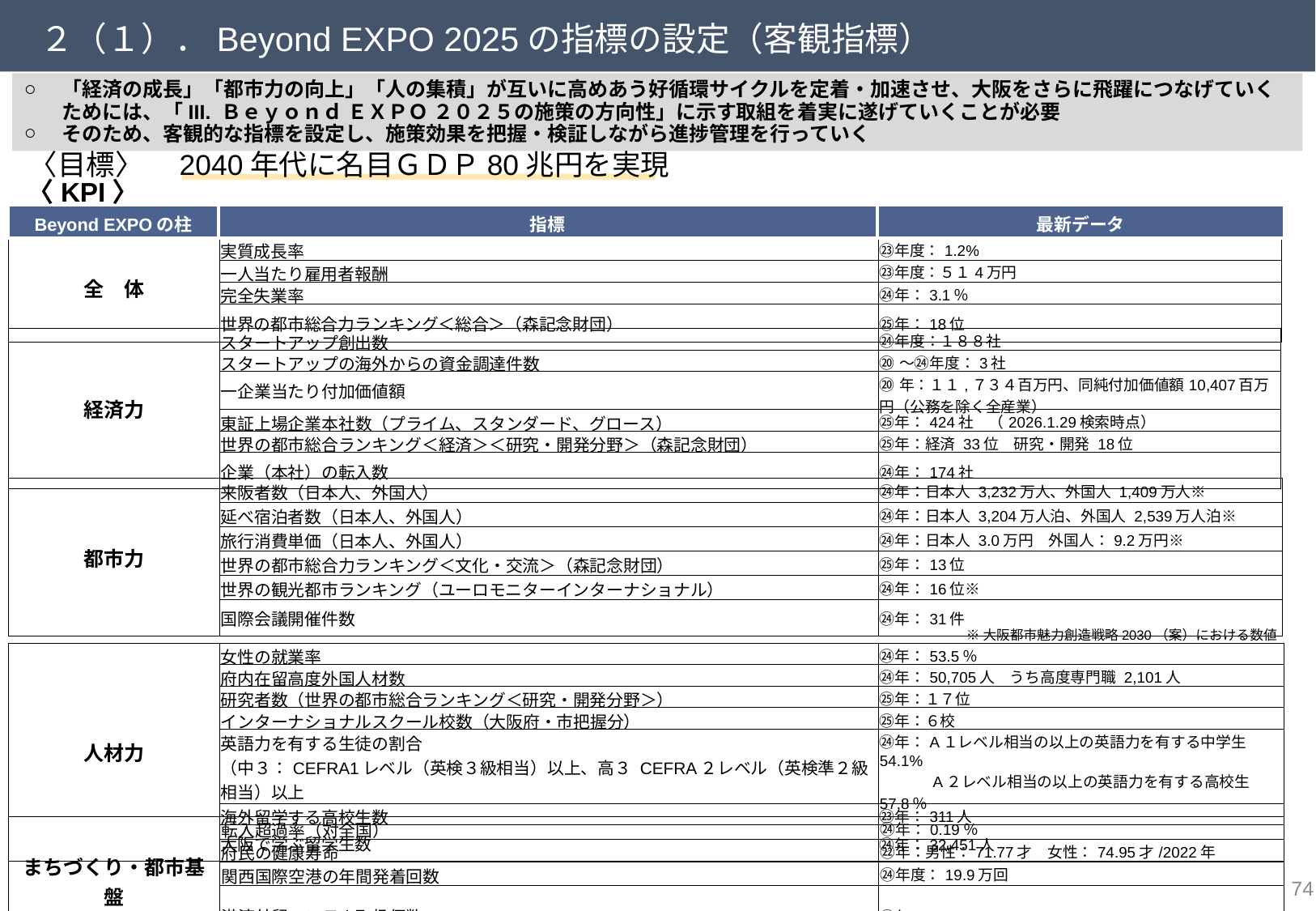

２（１）．Beyond EXPO 2025の指標の設定（客観指標）
「経済の成長」「都市力の向上」「人の集積」が互いに高めあう好循環サイクルを定着・加速させ、大阪をさらに飛躍につなげていくためには、「III. Ｂｅｙｏｎｄ ＥＸＰＯ ２０２５の施策の方向性」に示す取組を着実に遂げていくことが必要
そのため、客観的な指標を設定し、施策効果を把握・検証しながら進捗管理を行っていく
〈目標〉　2040年代に名目ＧＤＰ80兆円を実現
〈KPI〉

| Beyond EXPOの柱 | 指標 | 最新データ |
| --- | --- | --- |
| 全　体 | 実質成長率 | ㉓年度：1.2% |
| --- | --- | --- |
|  | 一人当たり雇用者報酬 | ㉓年度：５１4万円 |
|  | 完全失業率 | ㉔年：3.1％ |
|  | 世界の都市総合力ランキング＜総合＞（森記念財団） | ㉕年：18位 |
| 経済力 | スタートアップ創出数 | ㉔年度：１８８社 |
| --- | --- | --- |
|  | スタートアップの海外からの資金調達件数 | ⑳～㉔年度：3社 |
|  | 一企業当たり付加価値額 | ⑳年：１１,７３４百万円、同純付加価値額10,407百万円（公務を除く全産業） |
|  | 東証上場企業本社数（プライム、スタンダード、グロース） | ㉕年：424社　（2026.1.29検索時点） |
|  | 世界の都市総合ランキング＜経済＞＜研究・開発分野＞（森記念財団） | ㉕年：経済 33位　研究・開発 18位 |
|  | 企業（本社）の転入数 | ㉔年：174社 |
| 都市力 | 来阪者数（日本人、外国人） | ㉔年：日本人 3,232万人、外国人 1,409万人※ |
| --- | --- | --- |
|  | 延べ宿泊者数（日本人、外国人） | ㉔年：日本人 3,204万人泊、外国人 2,539万人泊※ |
|  | 旅行消費単価（日本人、外国人） | ㉔年：日本人 3.0万円　外国人：9.2万円※ |
|  | 世界の都市総合力ランキング＜文化・交流＞（森記念財団） | ㉕年：13位 |
|  | 世界の観光都市ランキング（ユーロモニターインターナショナル） | ㉔年：16位※ |
|  | 国際会議開催件数 | ㉔年：31件 |
※大阪都市魅力創造戦略2030（案）における数値
| 人材力 | 女性の就業率 | ㉔年：53.5％ |
| --- | --- | --- |
|  | 府内在留高度外国人材数 | ㉔年：50,705人　うち高度専門職 2,101人 |
|  | 研究者数（世界の都市総合ランキング＜研究・開発分野＞） | ㉕年：１７位 |
|  | インターナショナルスクール校数（大阪府・市把握分） | ㉕年：６校 |
|  | 英語力を有する生徒の割合 （中３：CEFRA1レベル（英検３級相当）以上、高３ CEFRA２レベル（英検準２級相当）以上 | ㉔年：A１レベル相当の以上の英語力を有する中学生 54.1% 　　　 A２レベル相当の以上の英語力を有する高校生 57.8％ |
|  | 海外留学する高校生数 | ㉓年：311人 |
|  | 大阪で学ぶ留学生数 | ㉔年：32,451人 |
| まちづくり・都市基盤 | 転入超過率（対全国） | ㉔年：0.19％ |
| --- | --- | --- |
|  | 府民の健康寿命 | ㉒年：男性：71.77才　女性：74.95才/2022年 |
|  | 関西国際空港の年間発着回数 | ㉔年度：19.9万回 |
|  | 港湾外貿コンテナ取扱個数 | ㉔年：2,038,318TEU |
74